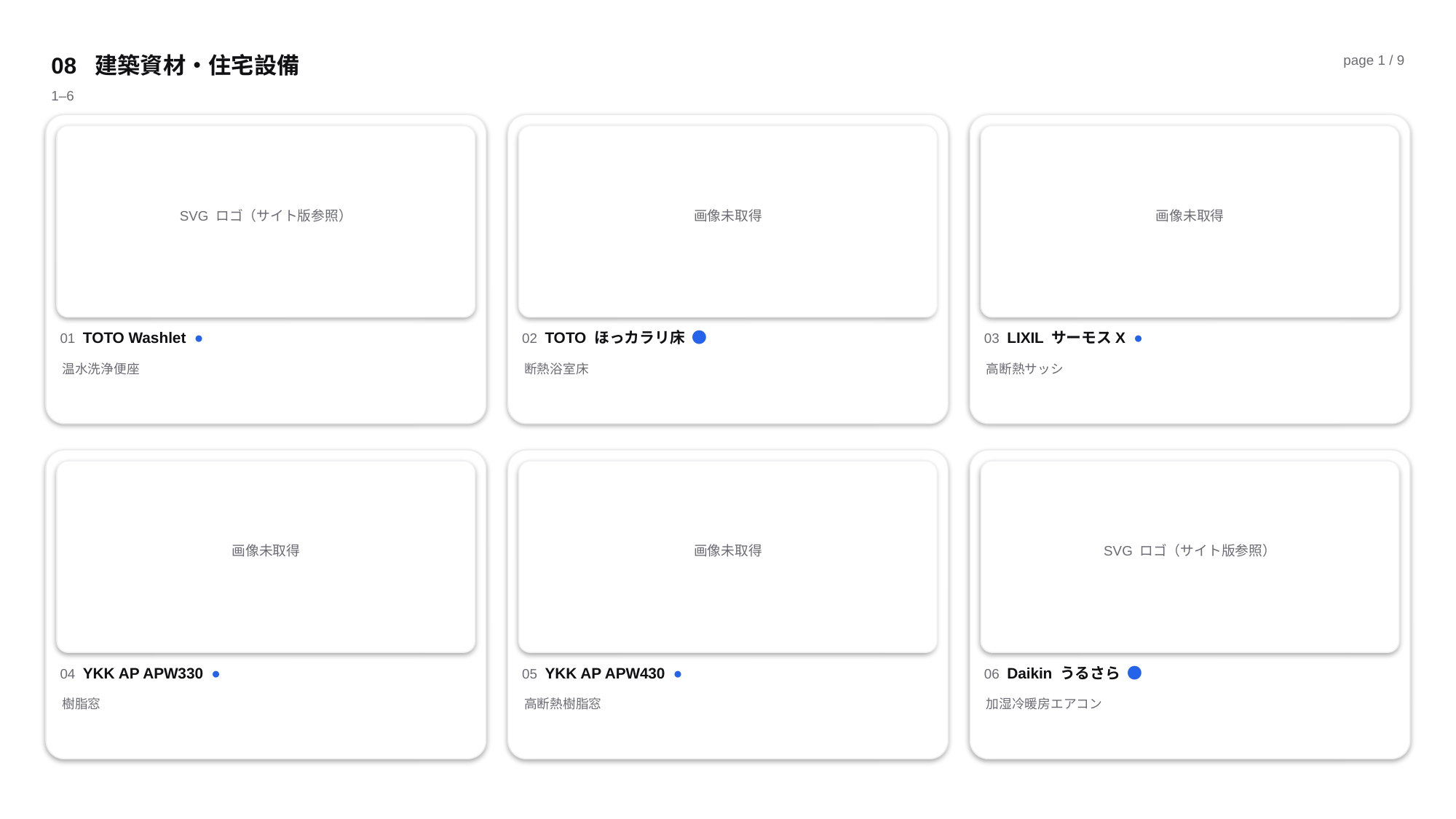

08  建築資材・住宅設備
page 1 / 9
1–6

SVG ロゴ（サイト版参照）
画像未取得
画像未取得
01  TOTO Washlet  ●
02  TOTO ほっカラリ床  ●
03  LIXIL サーモスX  ●
温水洗浄便座
断熱浴室床
高断熱サッシ

画像未取得
画像未取得
SVG ロゴ（サイト版参照）
04  YKK AP APW330  ●
05  YKK AP APW430  ●
06  Daikin うるさら  ●
樹脂窓
高断熱樹脂窓
加湿冷暖房エアコン